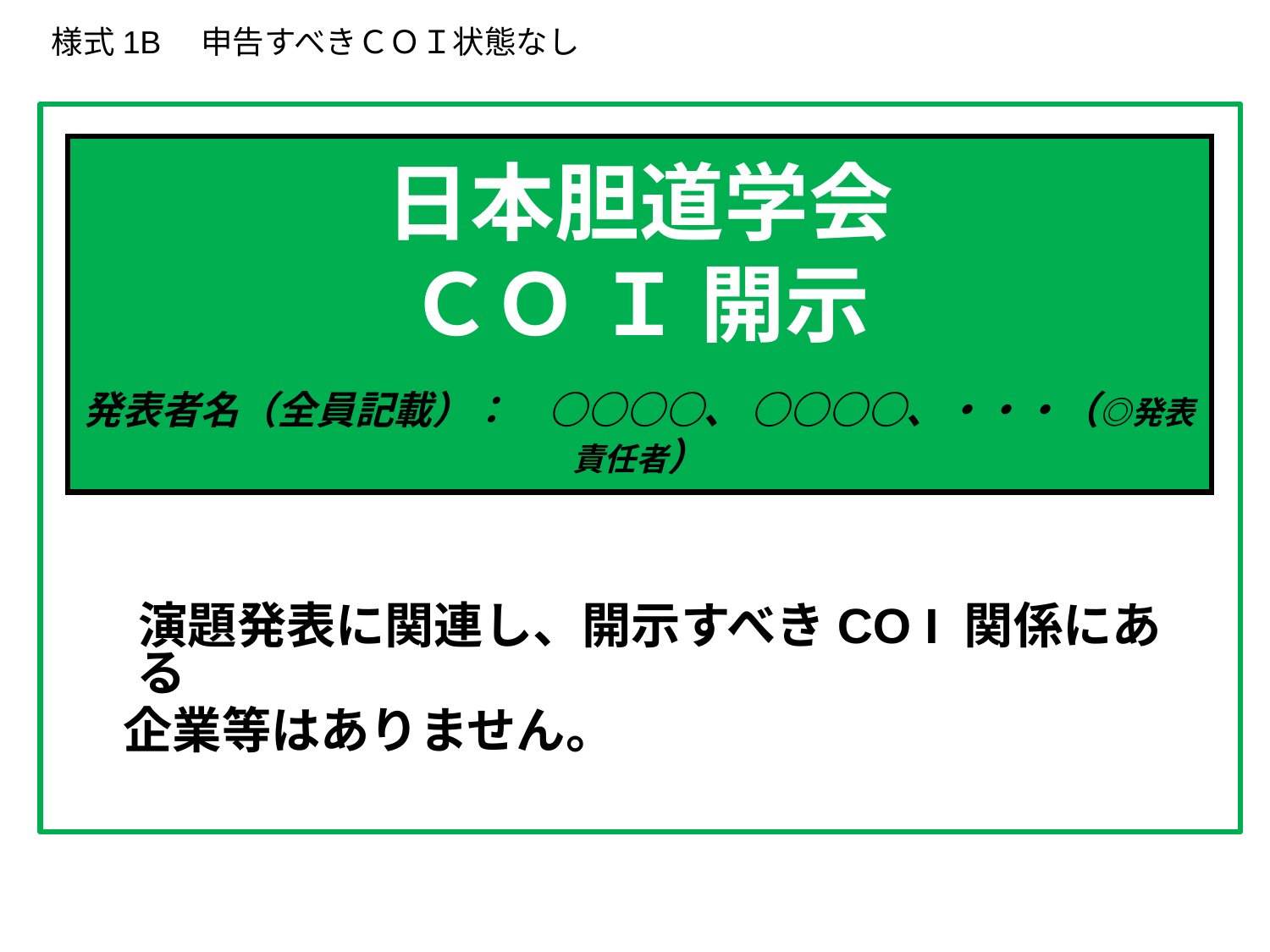

様式1B　申告すべきＣＯＩ状態なし

# 日本胆道学会 ＣＯ Ｉ 開示 　 発表者名（全員記載）：　○○○○、 ○○○○、・・・（◎発表責任者）

　演題発表に関連し、開示すべきCO I 関係にある
  企業等はありません。